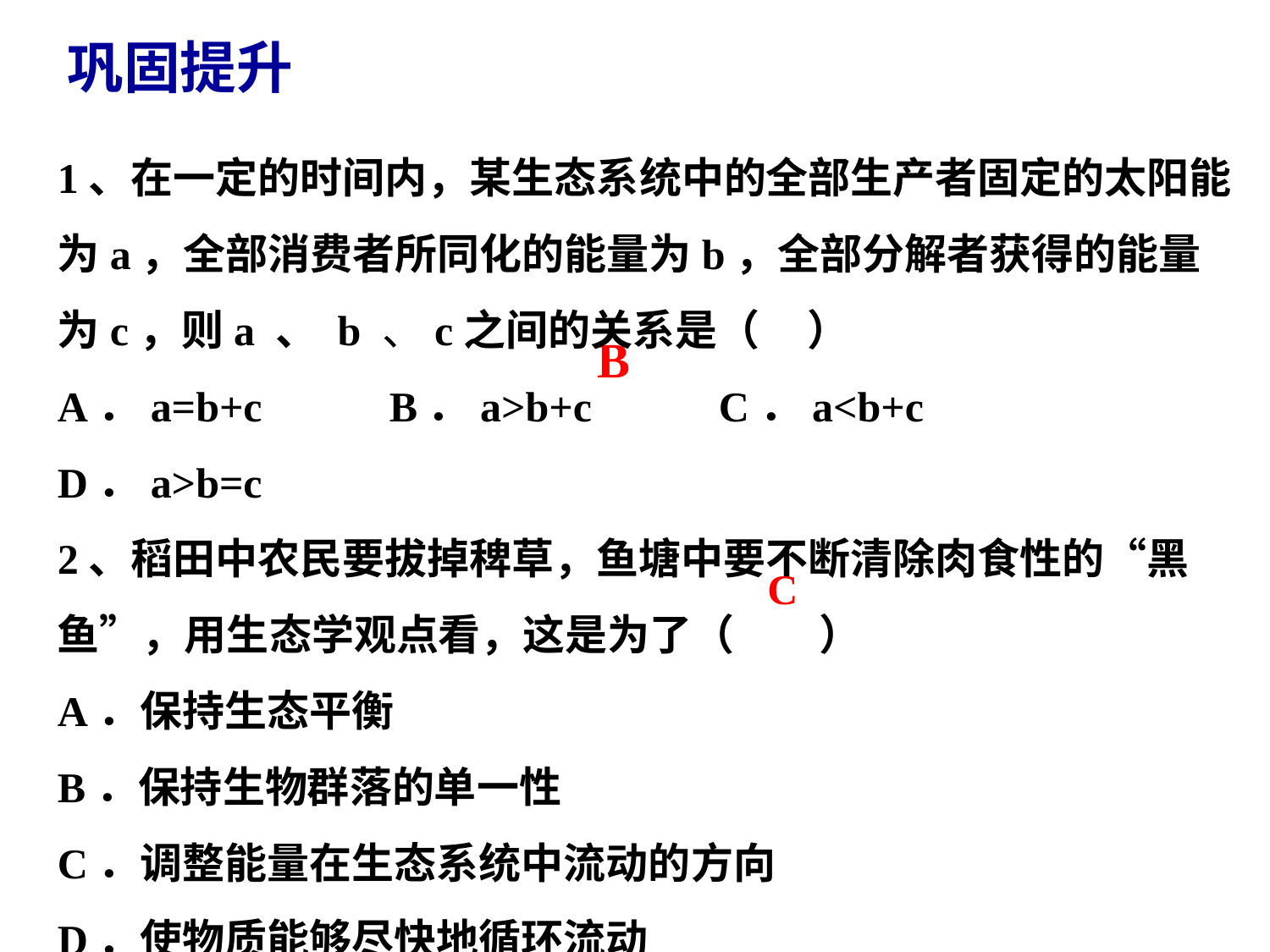

巩固提升
1、在一定的时间内，某生态系统中的全部生产者固定的太阳能为a，全部消费者所同化的能量为b，全部分解者获得的能量为c，则a 、 b 、c之间的关系是（     ）
A．a=b+c            B．a>b+c            C．a<b+c            D．a>b=c
2、稻田中农民要拔掉稗草，鱼塘中要不断清除肉食性的“黑鱼”，用生态学观点看，这是为了（　　）
A．保持生态平衡
B．保持生物群落的单一性
C．调整能量在生态系统中流动的方向
D．使物质能够尽快地循环流动
B
C